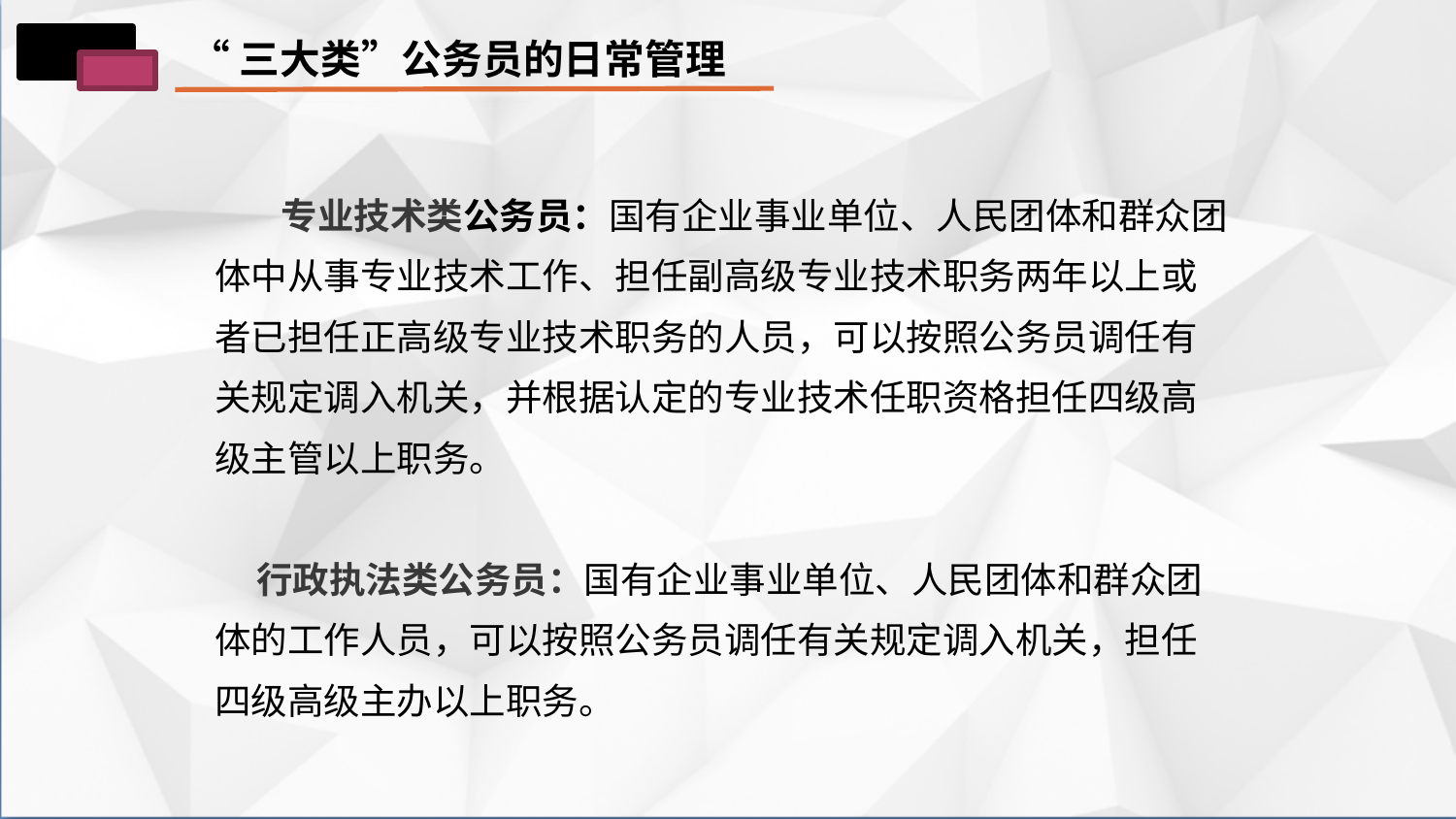

“三大类”公务员的日常管理

       专业技术类公务员：国有企业事业单位、人民团体和群众团体中从事专业技术工作、担任副高级专业技术职务两年以上或者已担任正高级专业技术职务的人员，可以按照公务员调任有关规定调入机关，并根据认定的专业技术任职资格担任四级高级主管以上职务。

    行政执法类公务员：国有企业事业单位、人民团体和群众团体的工作人员，可以按照公务员调任有关规定调入机关，担任四级高级主办以上职务。